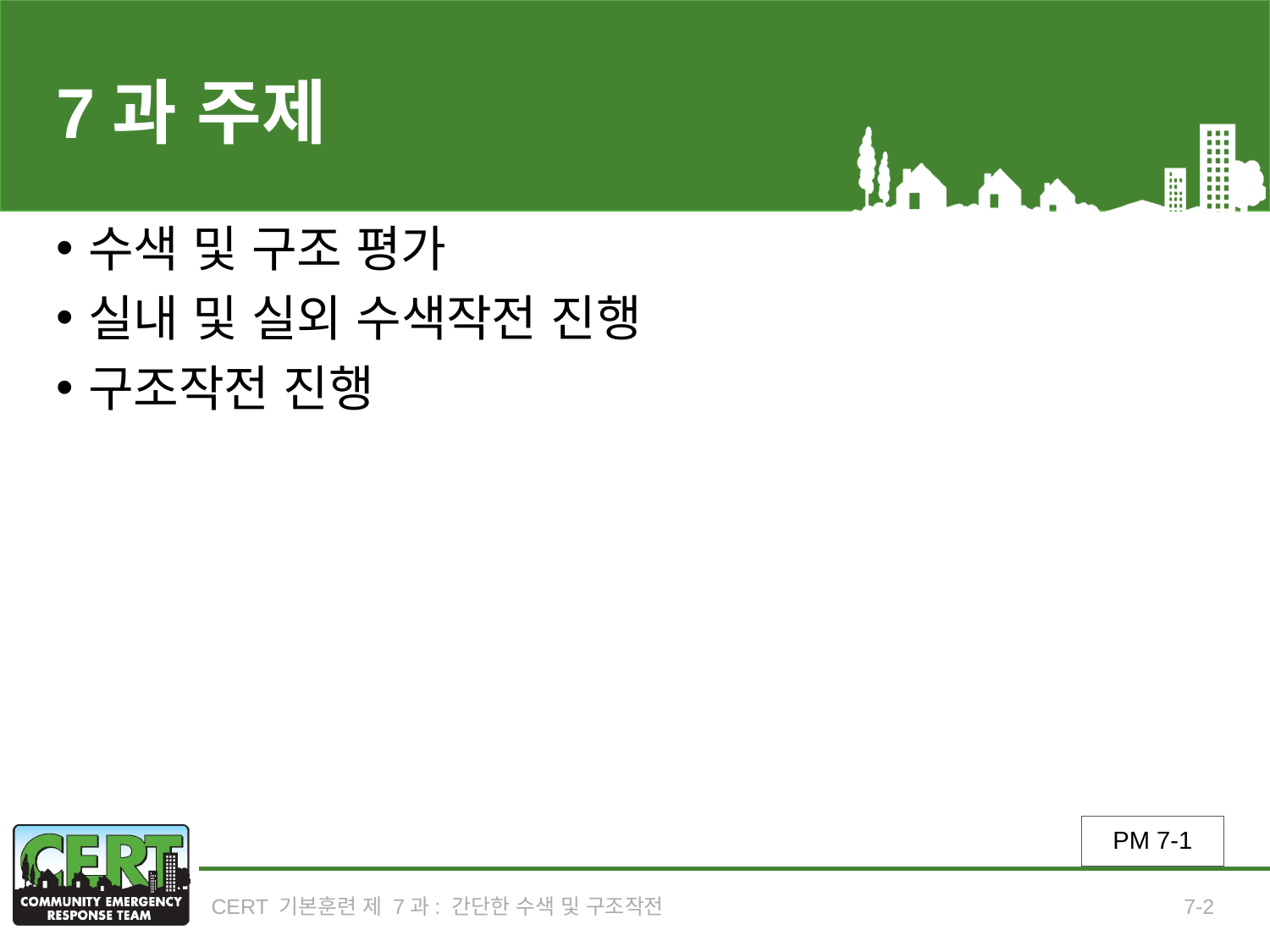

# 7과 주제
수색 및 구조 평가
실내 및 실외 수색작전 진행
구조작전 진행
PM 7-1
CERT 기본훈련 제 7과: 간단한 수색 및 구조작전
7-2